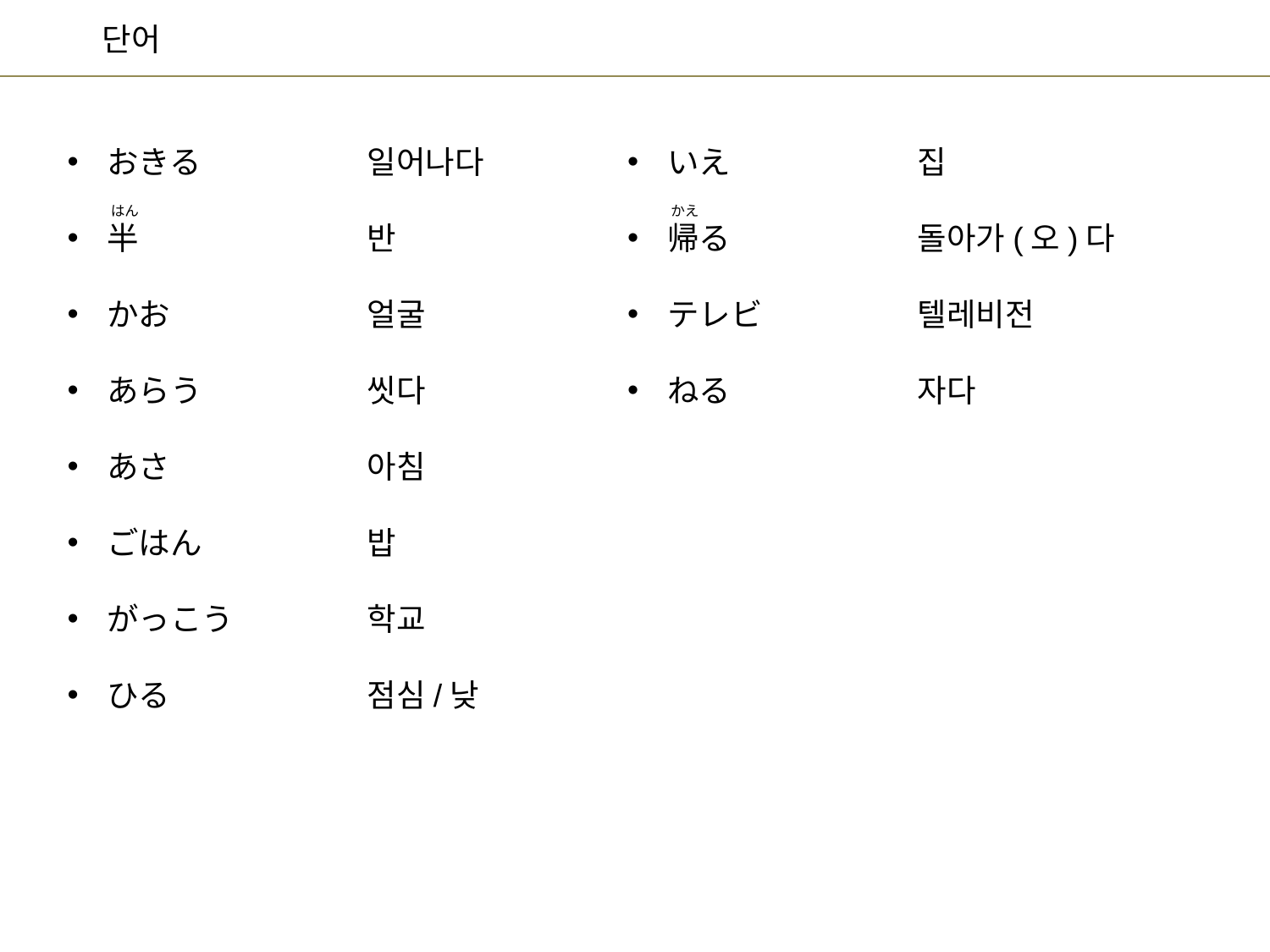

집

돌아가(오)다

텔레비전

자다
いえ

帰る

テレビ

ねる
일어나다

반

얼굴

씻다

아침

밥

학교

점심/낮
おきる

半

かお

あらう

あさ

ごはん

がっこう

ひる
はん
かえ